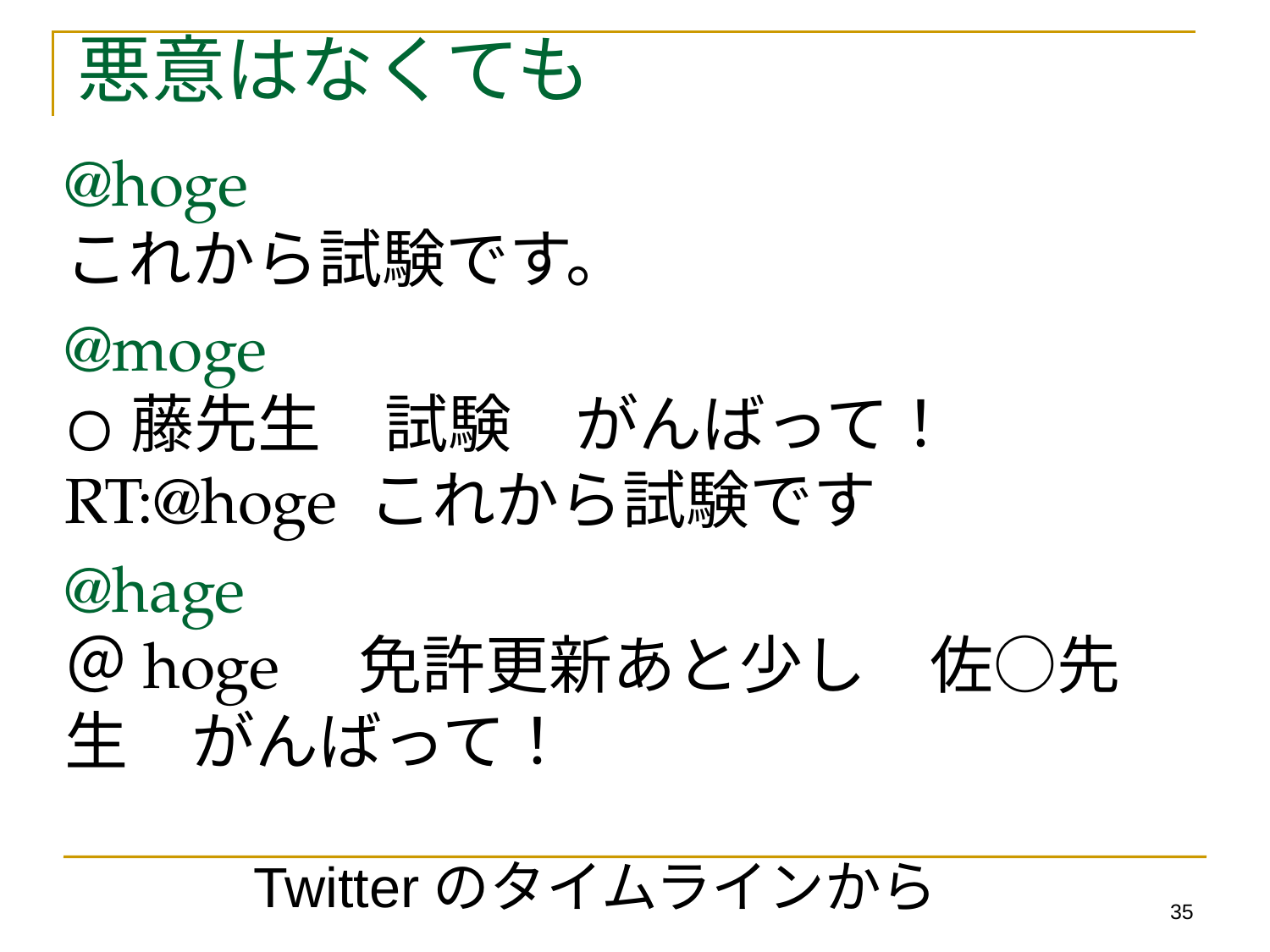

# 悪意はなくても
@hoge
これから試験です。
@moge
○藤先生　試験　がんばって！RT:@hoge これから試験です
@hage
＠hoge　免許更新あと少し　佐○先生　がんばって！

Twitterのタイムラインから
35